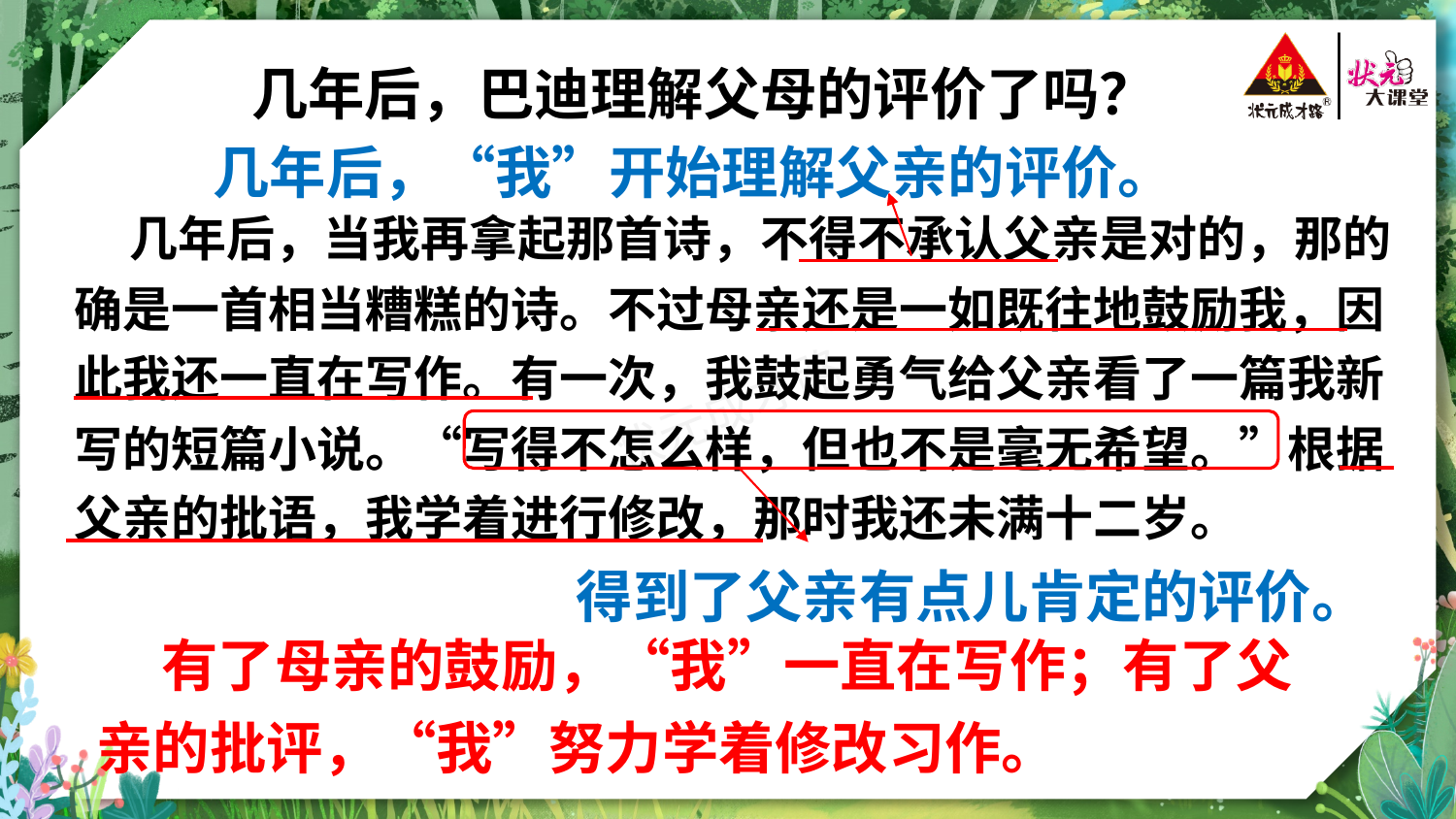

几年后，巴迪理解父母的评价了吗？
    几年后，“我”开始理解父亲的评价。
    几年后，当我再拿起那首诗，不得不承认父亲是对的，那的确是一首相当糟糕的诗。不过母亲还是一如既往地鼓励我，因此我还一直在写作。有一次，我鼓起勇气给父亲看了一篇我新写的短篇小说。“写得不怎么样，但也不是毫无希望。”根据父亲的批语，我学着进行修改，那时我还未满十二岁。

得到了父亲有点儿肯定的评价。
    有了母亲的鼓励，“我”一直在写作；有了父亲的批评，“我”努力学着修改习作。